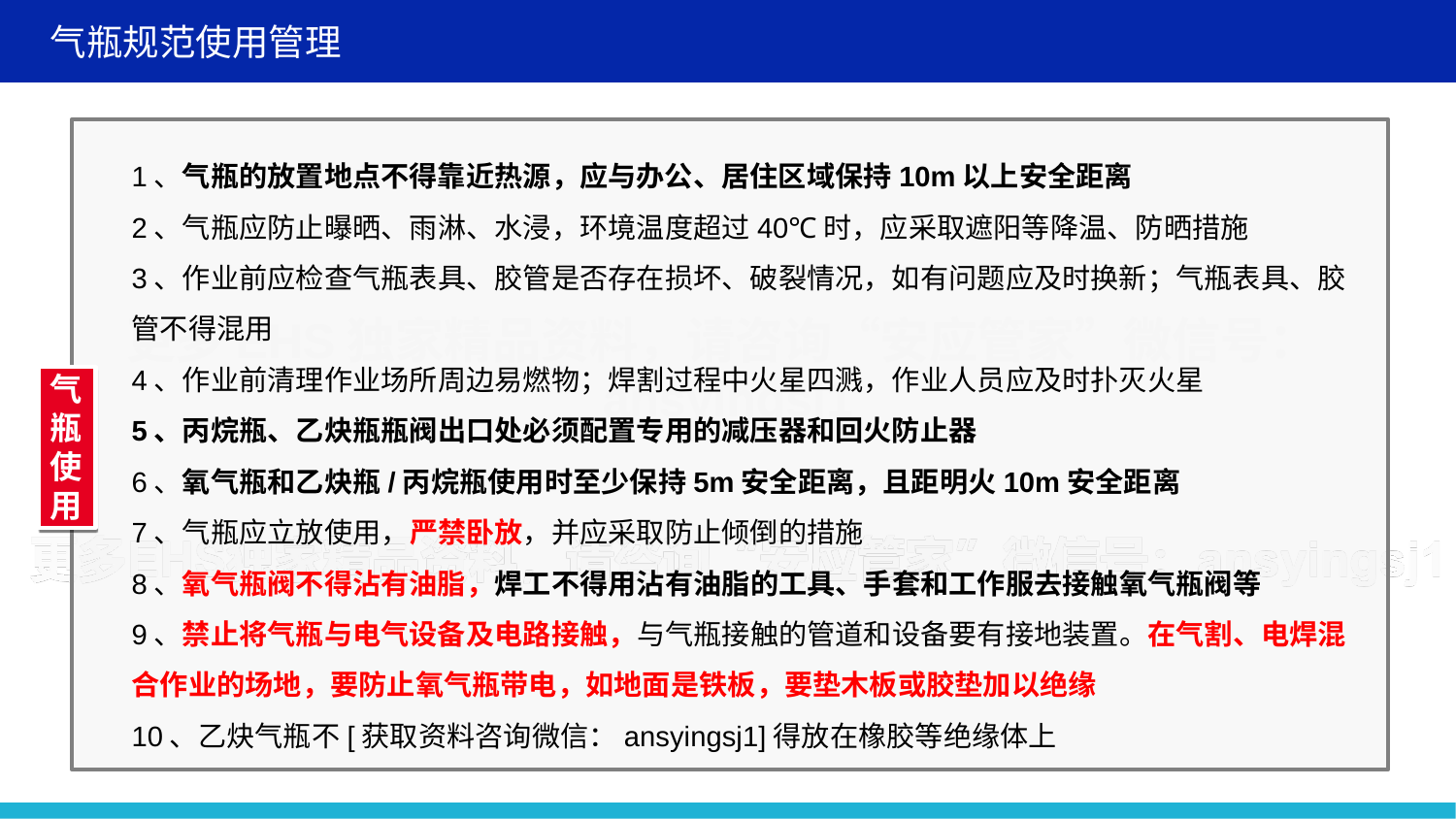

气瓶规范使用管理

1、气瓶的放置地点不得靠近热源，应与办公、居住区域保持10m以上安全距离
2、气瓶应防止曝晒、雨淋、水浸，环境温度超过40℃时，应采取遮阳等降温、防晒措施
3、作业前应检查气瓶表具、胶管是否存在损坏、破裂情况，如有问题应及时换新；气瓶表具、胶管不得混用
4、作业前清理作业场所周边易燃物；焊割过程中火星四溅，作业人员应及时扑灭火星
5、丙烷瓶、乙炔瓶瓶阀出口处必须配置专用的减压器和回火防止器
6、氧气瓶和乙炔瓶/丙烷瓶使用时至少保持5m安全距离，且距明火10m安全距离
7、气瓶应立放使用，严禁卧放，并应采取防止倾倒的措施
8、氧气瓶阀不得沾有油脂，焊工不得用沾有油脂的工具、手套和工作服去接触氧气瓶阀等
9、禁止将气瓶与电气设备及电路接触，与气瓶接触的管道和设备要有接地装置。在气割、电焊混合作业的场地，要防止氧气瓶带电，如地面是铁板，要垫木板或胶垫加以绝缘
10、乙炔气瓶不[获取资料咨询微信：ansyingsj1]得放在橡胶等绝缘体上
气瓶使用